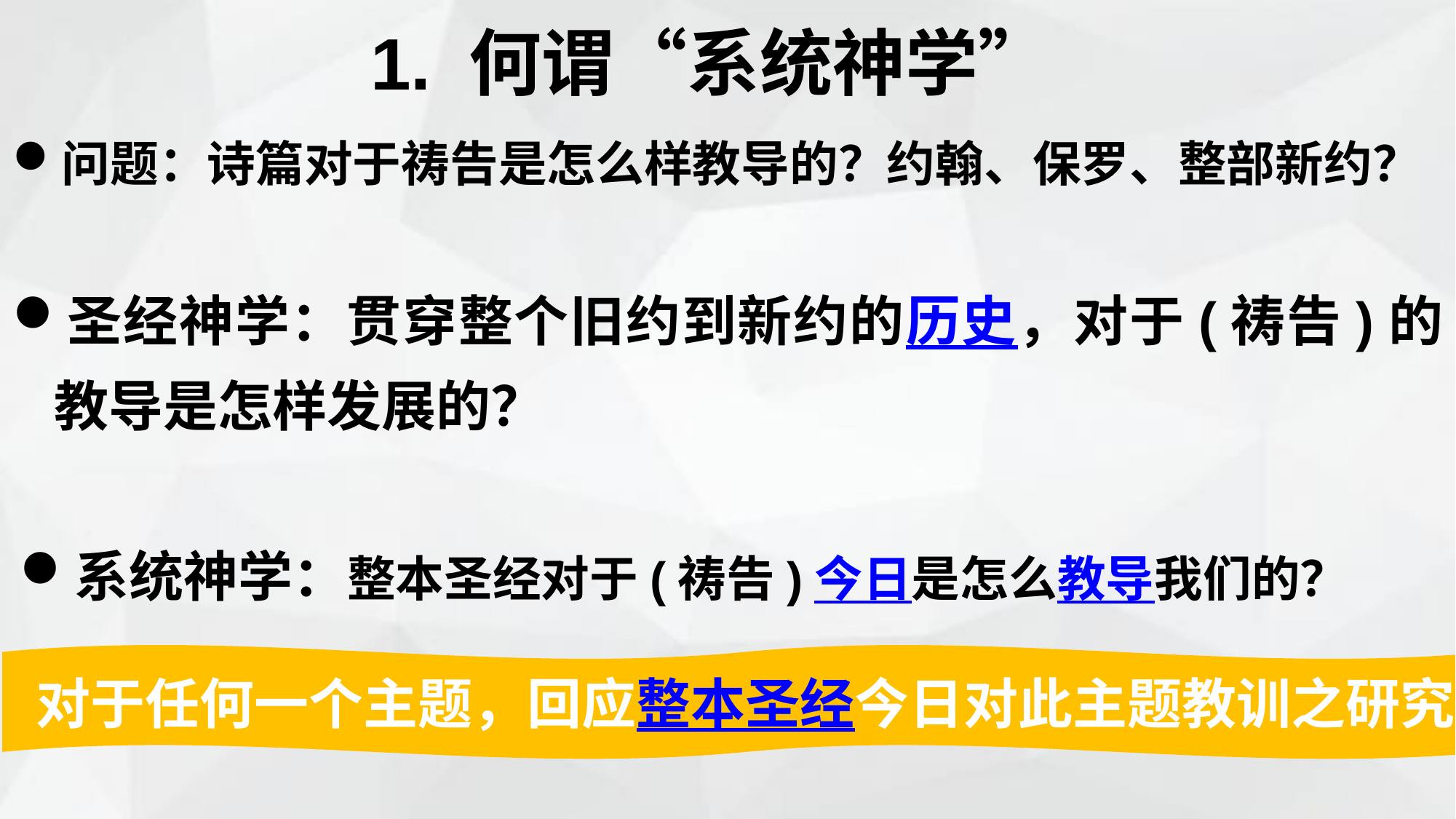

1. 何谓“系统神学”
问题：诗篇对于祷告是怎么样教导的？约翰、保罗、整部新约？

圣经神学：贯穿整个旧约到新约的历史，对于(祷告)的教导是怎样发展的？

系统神学：整本圣经对于(祷告)今日是怎么教导我们的？

对于任何一个主题，回应整本圣经今日对此主题教训之研究
3